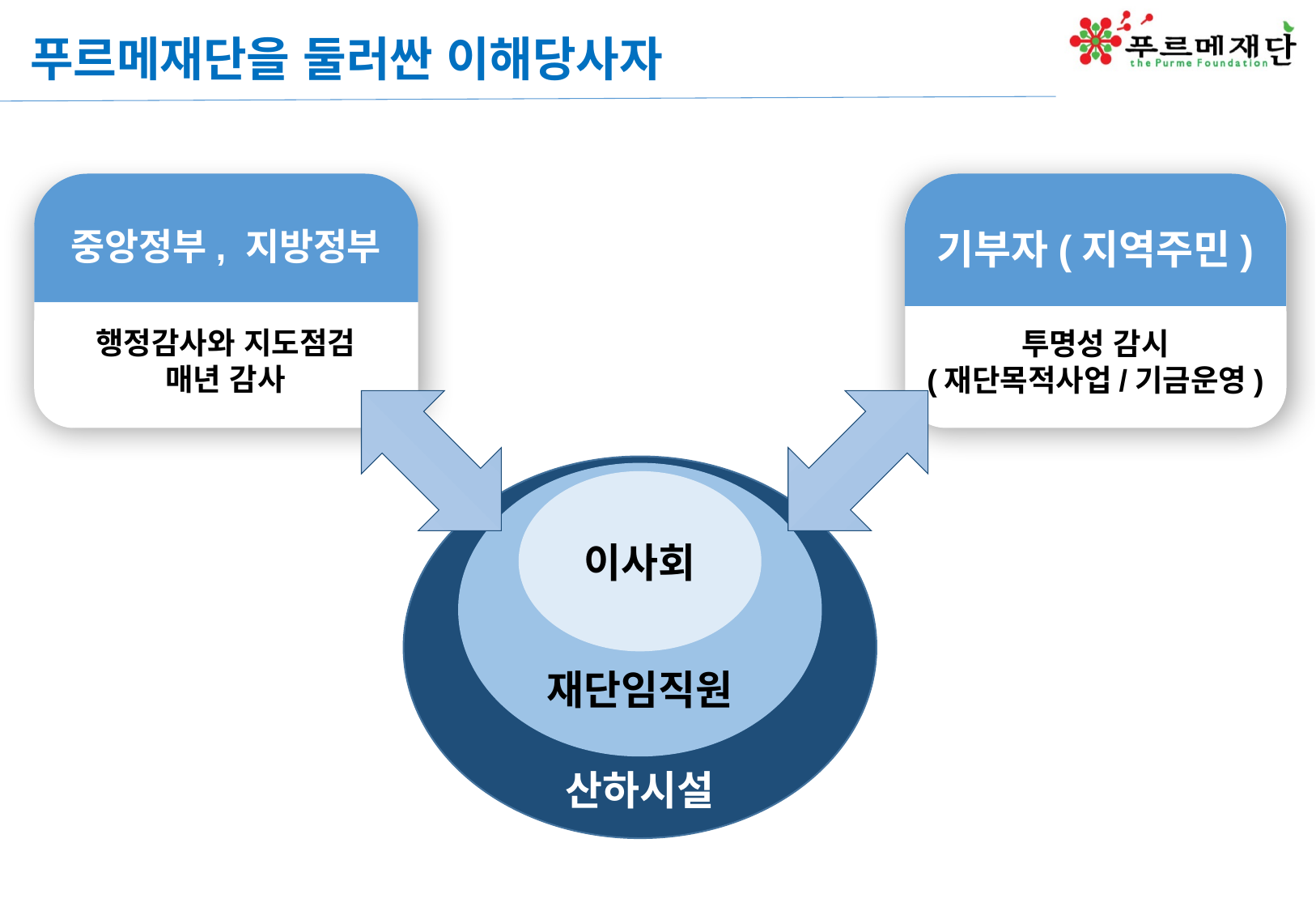

푸르메재단을 둘러싼 이해당사자
중앙정부, 지방정부
행정감사와 지도점검
매년 감사

기부자(지역주민)
투명성 감시
(재단목적사업/기금운영)

이사회
재단임직원
산하시설